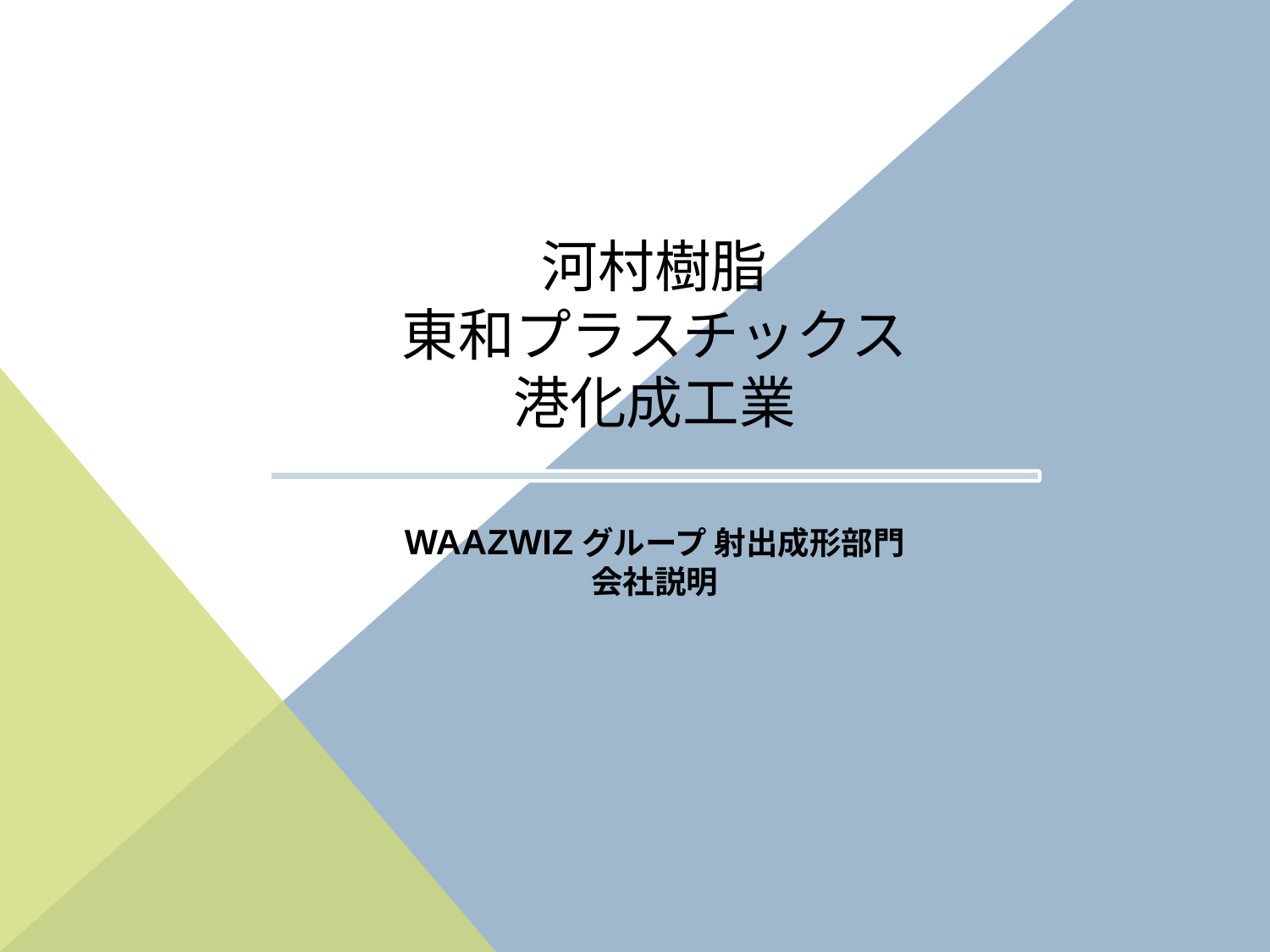

# 河村樹脂 東和プラスチックス 港化成工業 WAAZWIZグループ 射出成形部門 会社説明